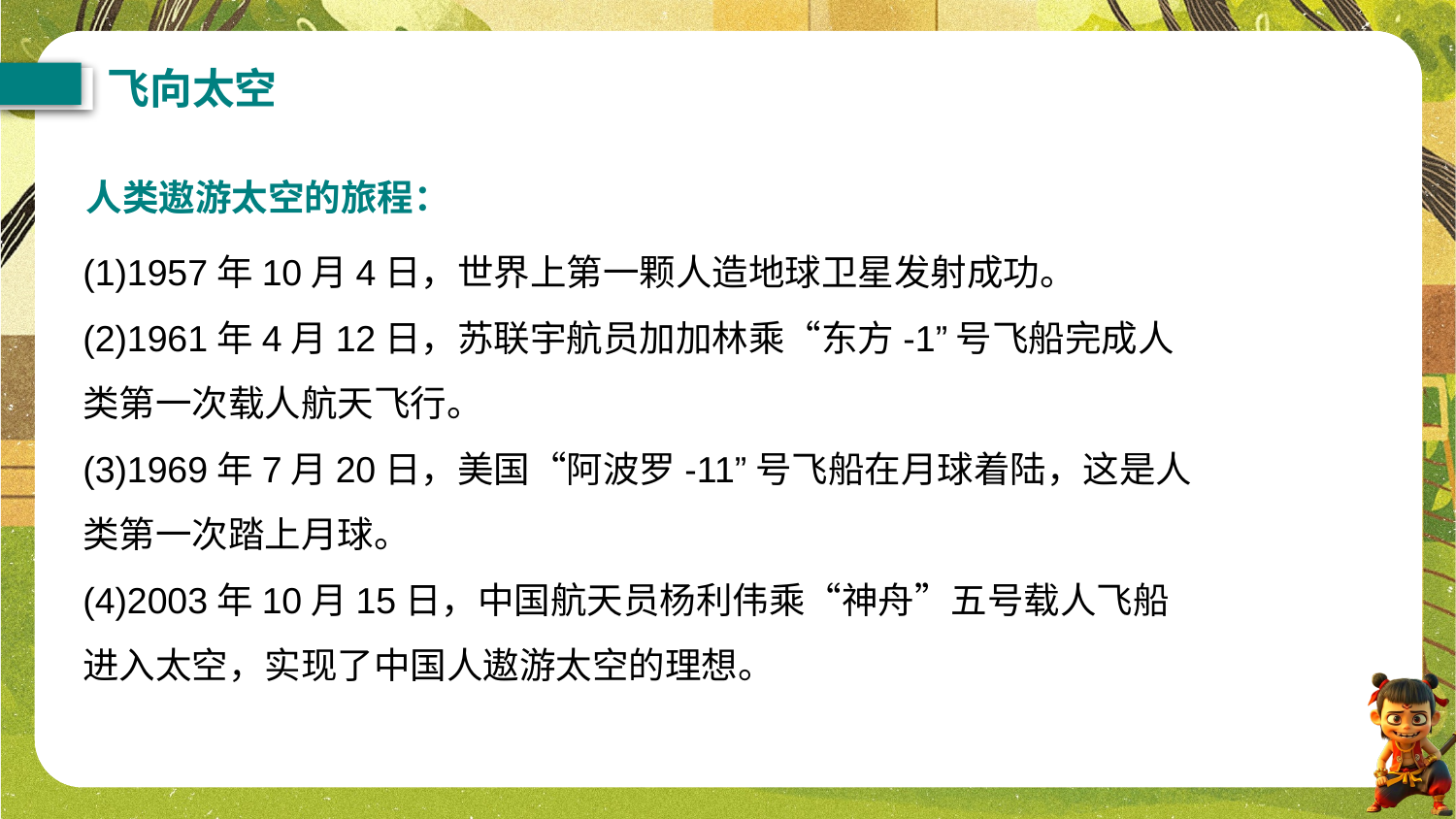

飞向太空

人类遨游太空的旅程：
(1)1957年10月4日，世界上第一颗人造地球卫星发射成功。
(2)1961年4月12日，苏联宇航员加加林乘“东方-1”号飞船完成人类第一次载人航天飞行。
(3)1969年7月20日，美国“阿波罗-11”号飞船在月球着陆，这是人类第一次踏上月球。
(4)2003年10月15日，中国航天员杨利伟乘“神舟”五号载人飞船进入太空，实现了中国人遨游太空的理想。